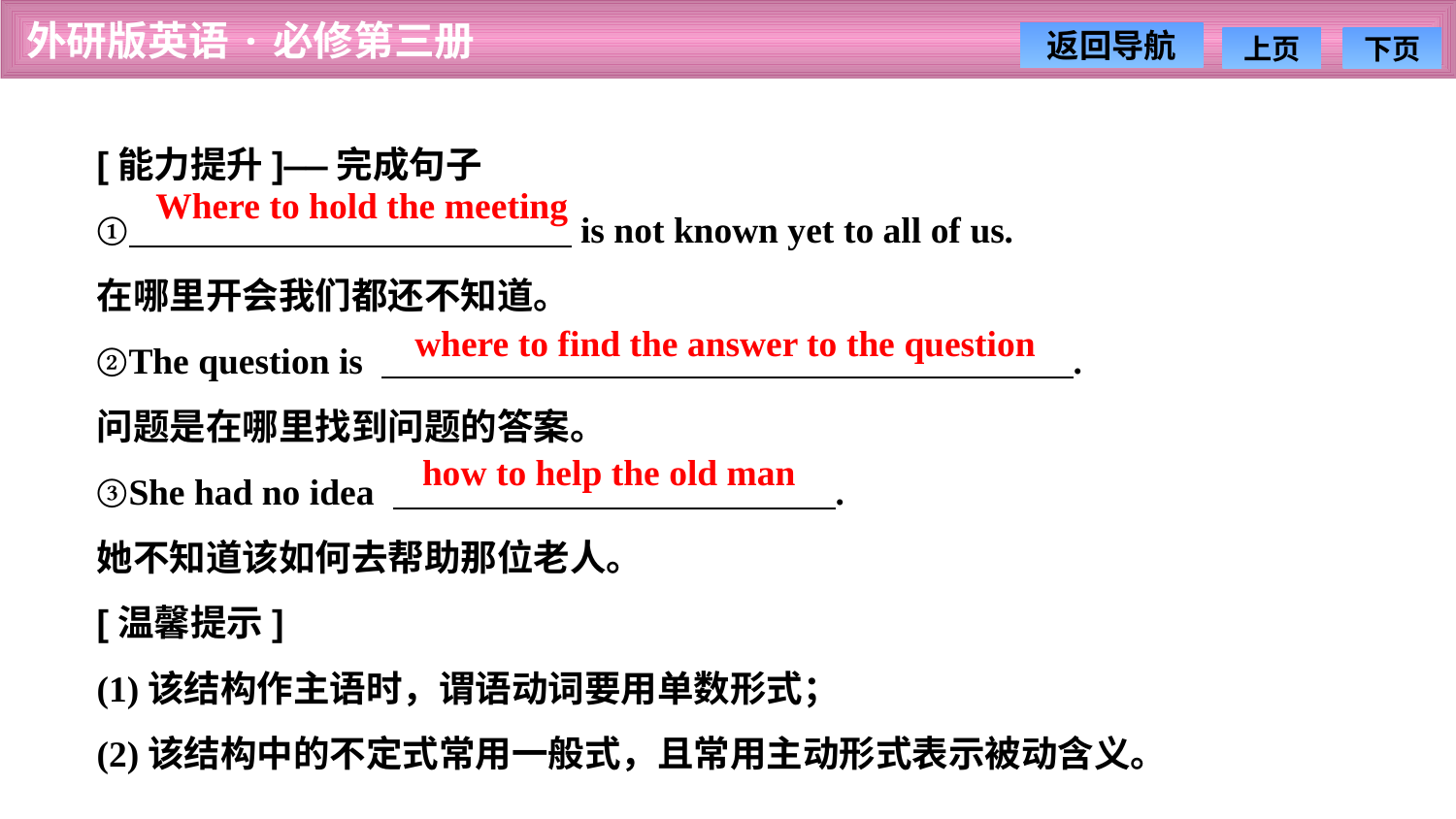

[能力提升]——完成句子
①                                                 is not known yet to all of us.
在哪里开会我们都还不知道。
②The question is                                                                             .
问题是在哪里找到问题的答案。
③She had no idea                                                  .
她不知道该如何去帮助那位老人。
[温馨提示]
(1)该结构作主语时，谓语动词要用单数形式；
(2)该结构中的不定式常用一般式，且常用主动形式表示被动含义。
Where to hold the meeting
where to find the answer to the question
how to help the old man